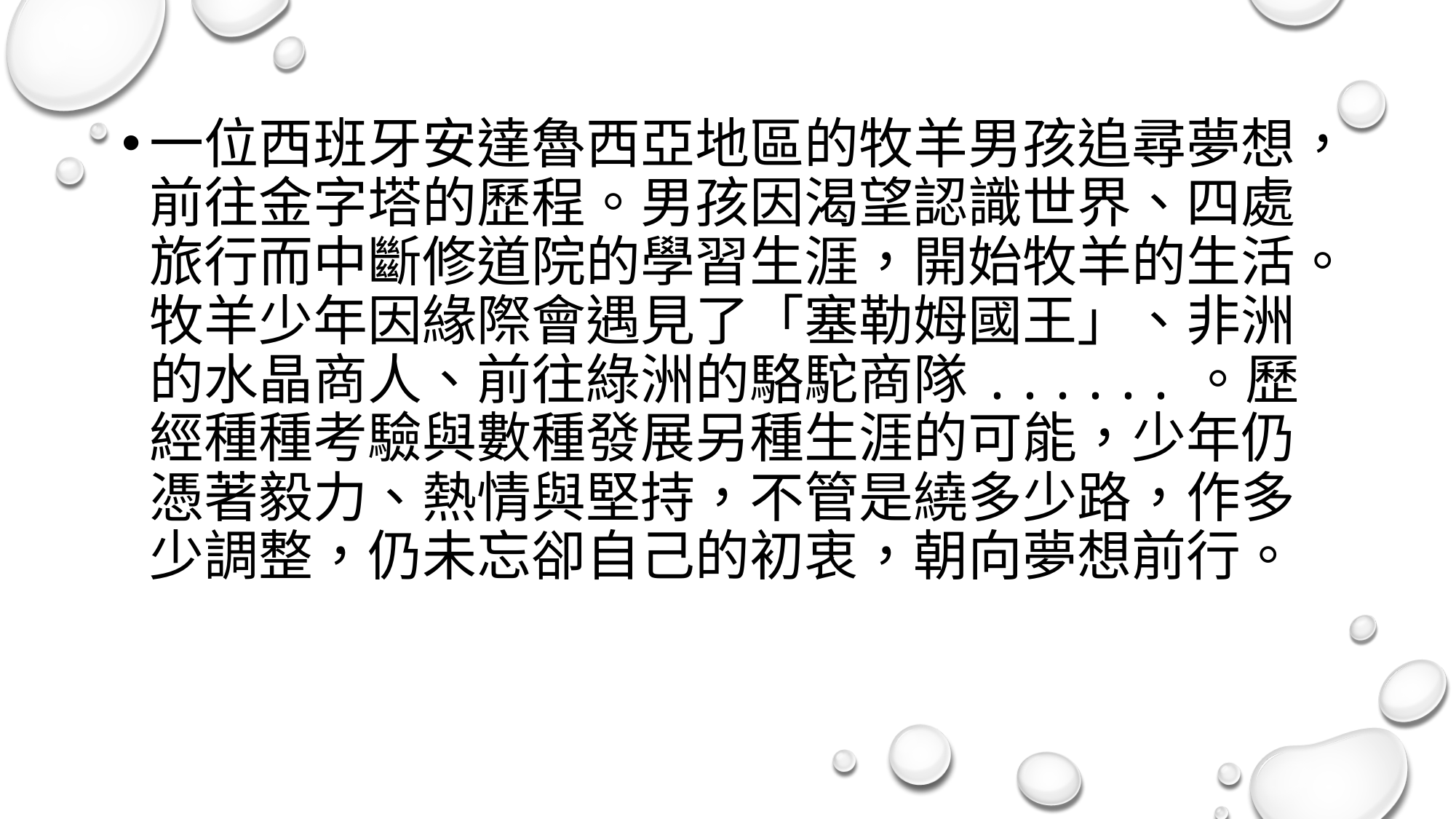

一位西班牙安達魯西亞地區的牧羊男孩追尋夢想，前往金字塔的歷程。男孩因渴望認識世界、四處旅行而中斷修道院的學習生涯，開始牧羊的生活。牧羊少年因緣際會遇見了「塞勒姆國王」、非洲的水晶商人、前往綠洲的駱駝商隊......。歷經種種考驗與數種發展另種生涯的可能，少年仍憑著毅力、熱情與堅持，不管是繞多少路，作多少調整，仍未忘卻自己的初衷，朝向夢想前行。